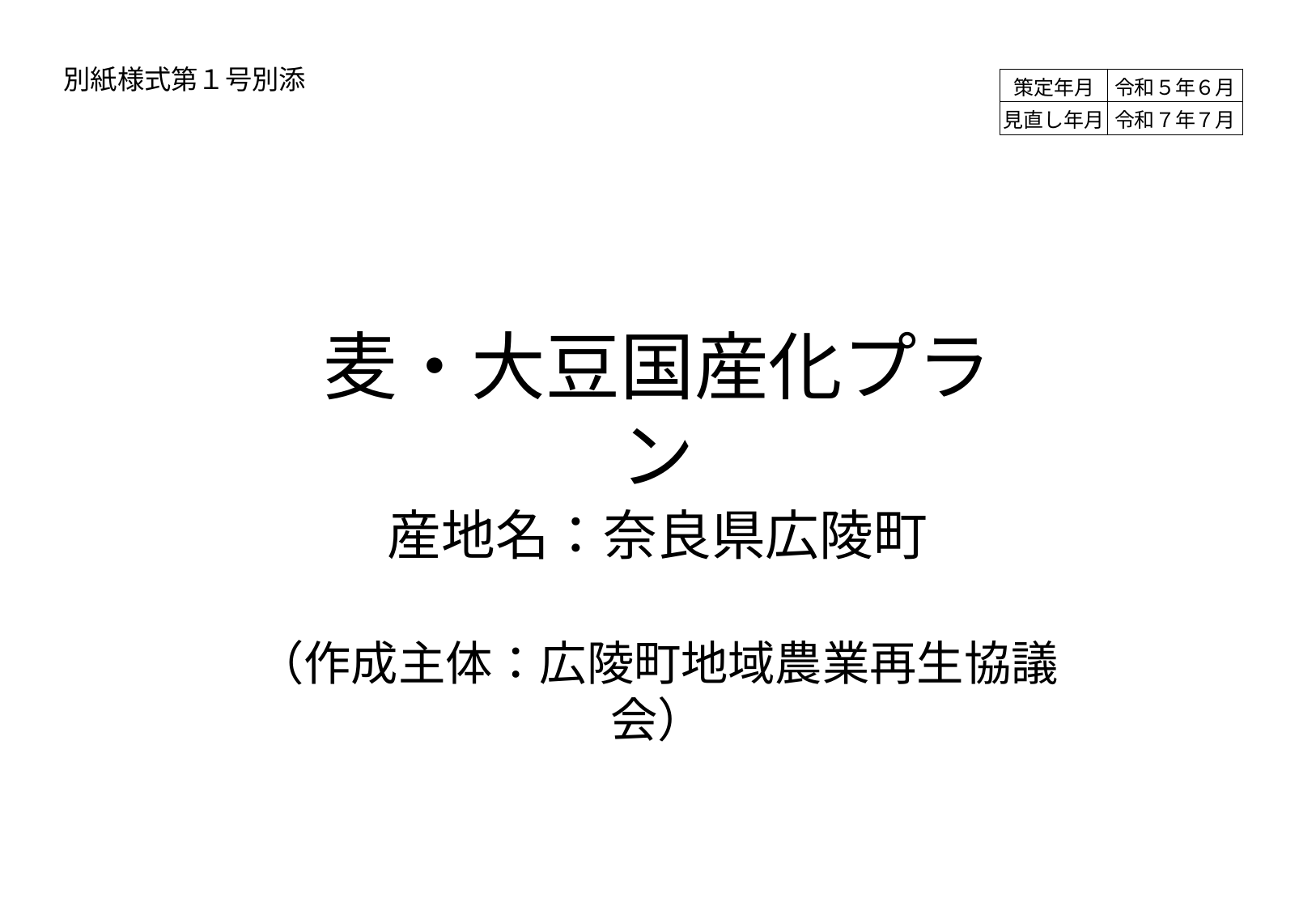

別紙様式第１号別添
| 策定年月 | 令和５年６月 |
| --- | --- |
| 見直し年月 | 令和７年７月 |
麦・大豆国産化プラン
産地名：奈良県広陵町
（作成主体：広陵町地域農業再生協議会）